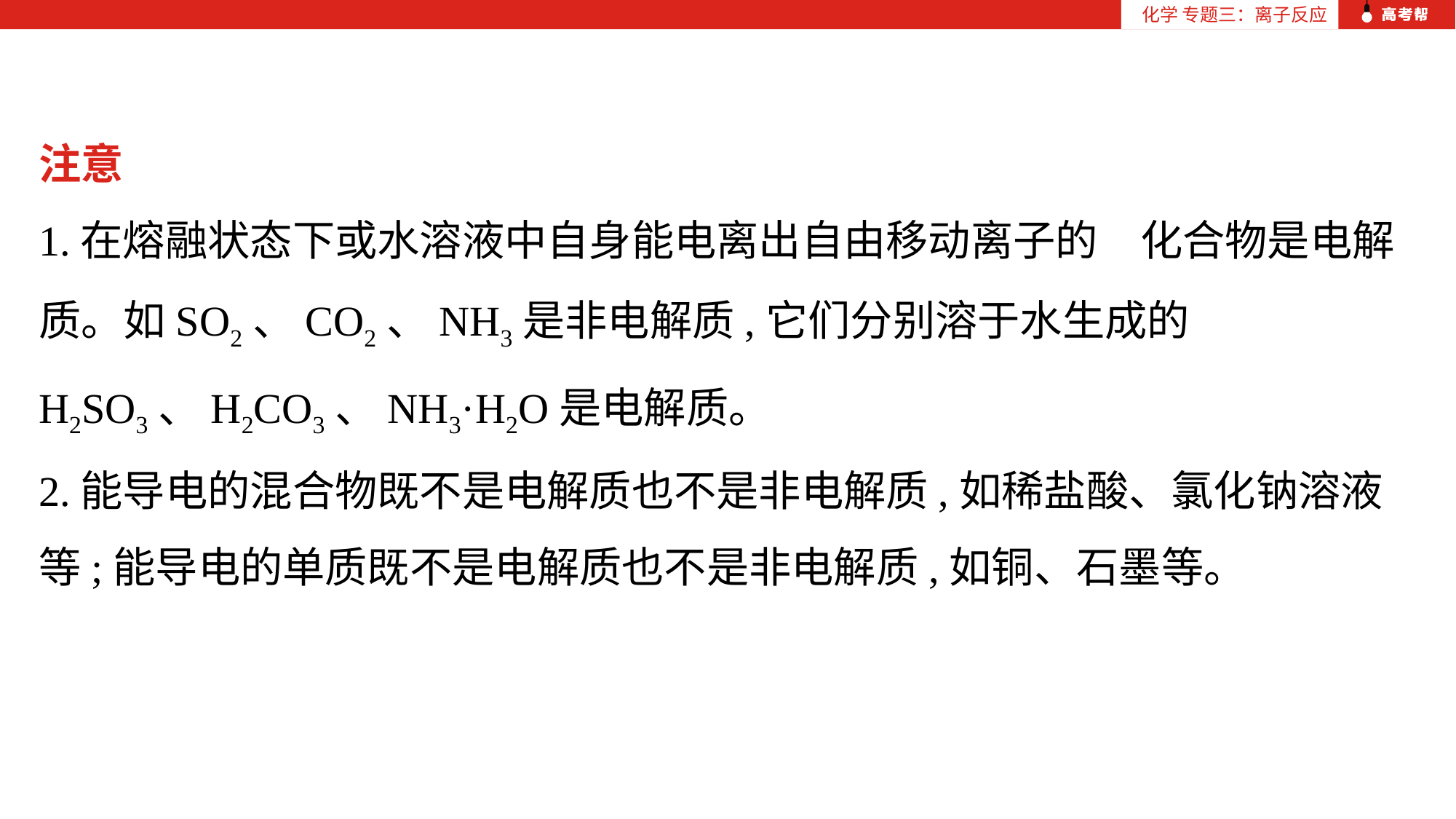

化学 专题三：离子反应
注意
1.在熔融状态下或水溶液中自身能电离出自由移动离子的　化合物是电解质。如SO2、CO2、NH3是非电解质,它们分别溶于水生成的H2SO3、H2CO3、NH3·H2O是电解质。
2.能导电的混合物既不是电解质也不是非电解质,如稀盐酸、氯化钠溶液等;能导电的单质既不是电解质也不是非电解质,如铜、石墨等。